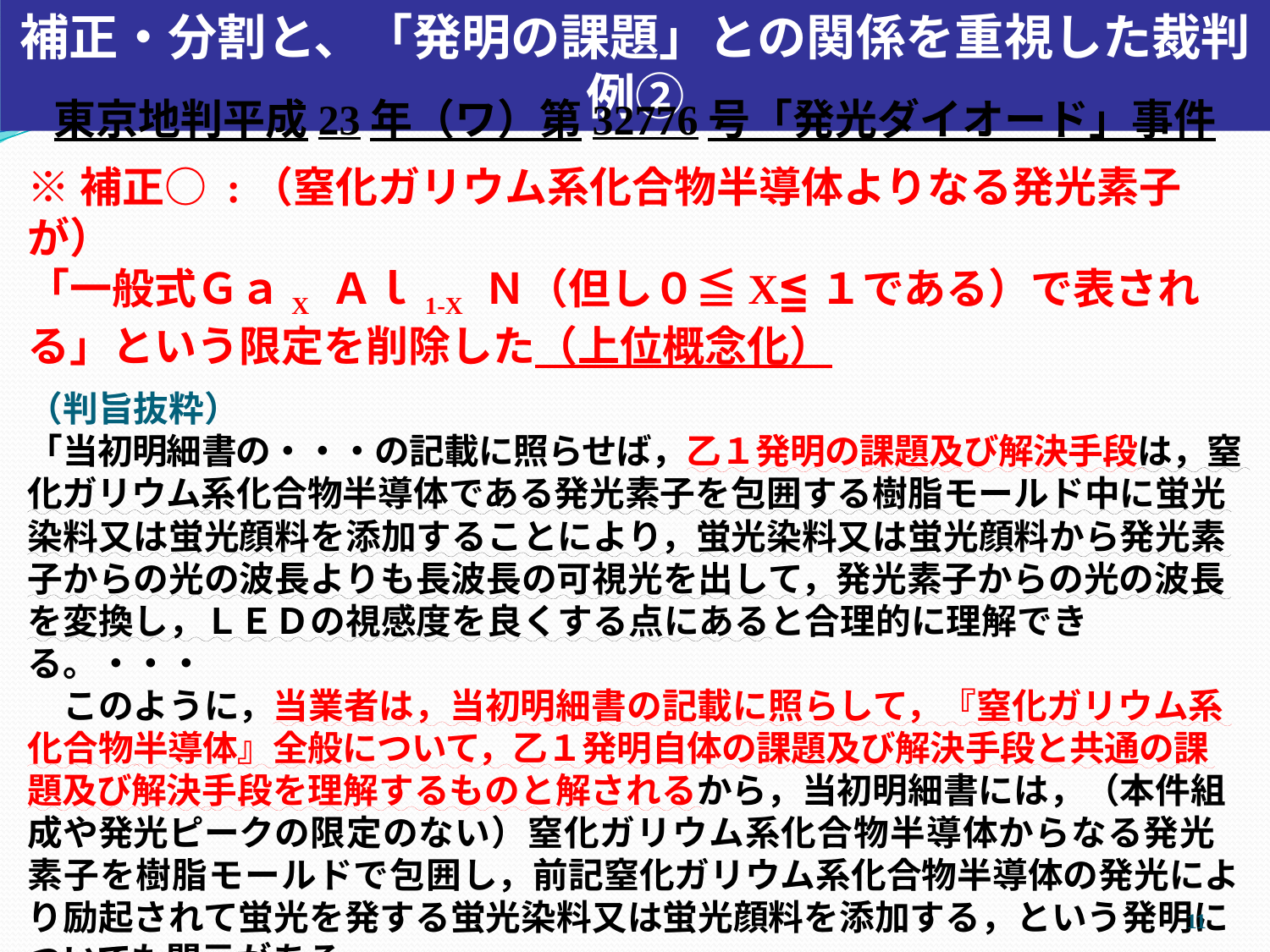

補正・分割と、「発明の課題」との関係を重視した裁判例②
東京地判平成23年（ワ）第32776号「発光ダイオード」事件

※補正○ :（窒化ガリウム系化合物半導体よりなる発光素子が）
「一般式ＧａX Ａｌ1-X Ｎ（但し０≦X≦１である）で表される」という限定を削除した（上位概念化）

（判旨抜粋）
「当初明細書の・・・の記載に照らせば，乙１発明の課題及び解決手段は，窒化ガリウム系化合物半導体である発光素子を包囲する樹脂モールド中に蛍光染料又は蛍光顔料を添加することにより，蛍光染料又は蛍光顔料から発光素子からの光の波長よりも長波長の可視光を出して，発光素子からの光の波長を変換し，ＬＥＤの視感度を良くする点にあると合理的に理解できる。・・・
　このように，当業者は，当初明細書の記載に照らして，『窒化ガリウム系化合物半導体』全般について，乙１発明自体の課題及び解決手段と共通の課題及び解決手段を理解するものと解されるから，当初明細書には，（本件組成や発光ピークの限定のない）窒化ガリウム系化合物半導体からなる発光素子を樹脂モールドで包囲し，前記窒化ガリウム系化合物半導体の発光により励起されて蛍光を発する蛍光染料又は蛍光顔料を添加する，という発明についても開示がある・・・。」

（考察）課題及び課題解決手段が共通する範囲で、当初明細書の開示を認めた。
⇒サポート要件のあてはめに近い。
11